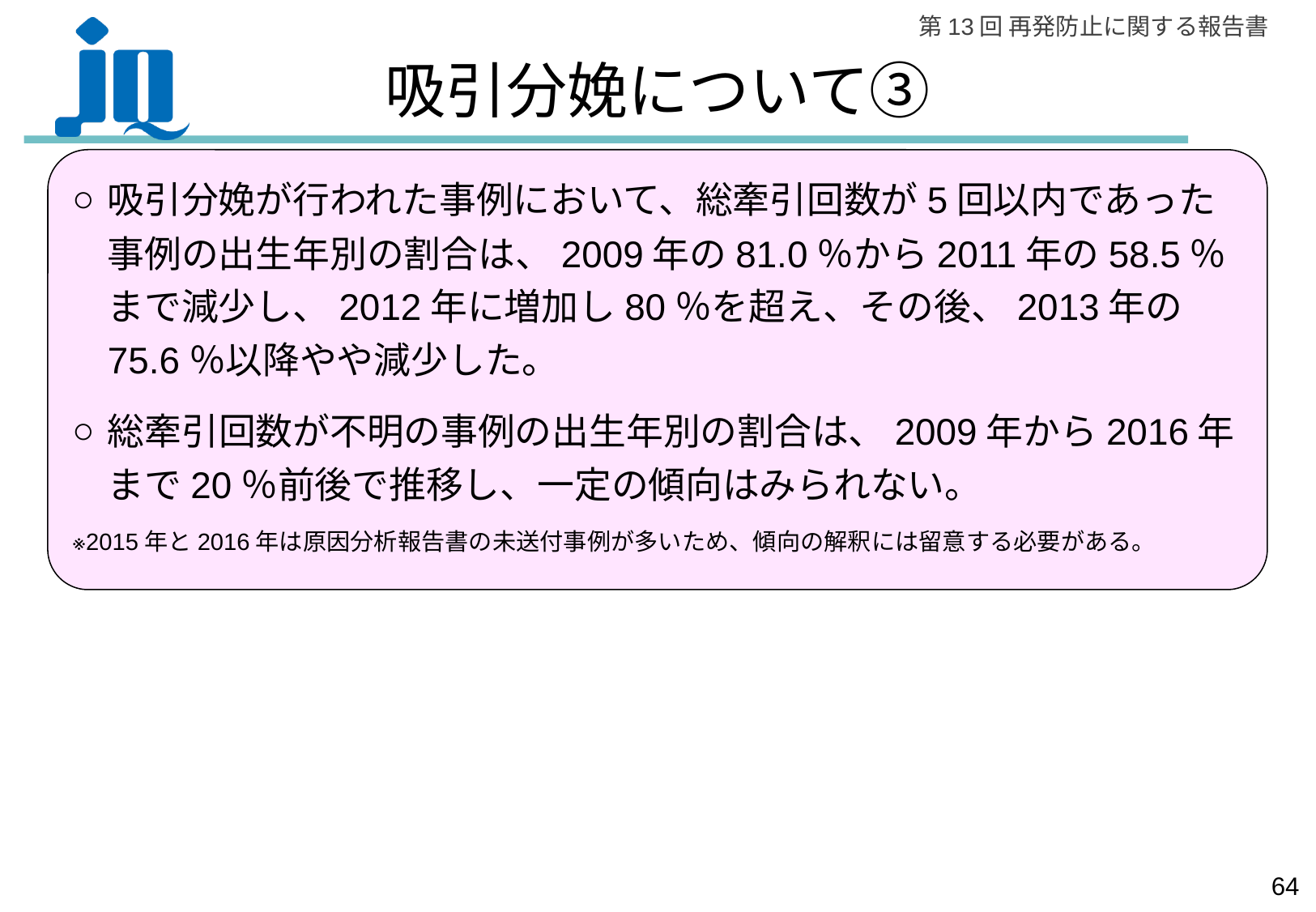

# 吸引分娩について③
吸引分娩が行われた事例において、総牽引回数が5回以内であった事例の出生年別の割合は、2009年の81.0％から2011年の58.5％まで減少し、2012年に増加し80％を超え、その後、2013年の75.6％以降やや減少した。
総牽引回数が不明の事例の出生年別の割合は、2009年から2016年まで20％前後で推移し、一定の傾向はみられない。
※2015年と2016年は原因分析報告書の未送付事例が多いため、傾向の解釈には留意する必要がある。

64